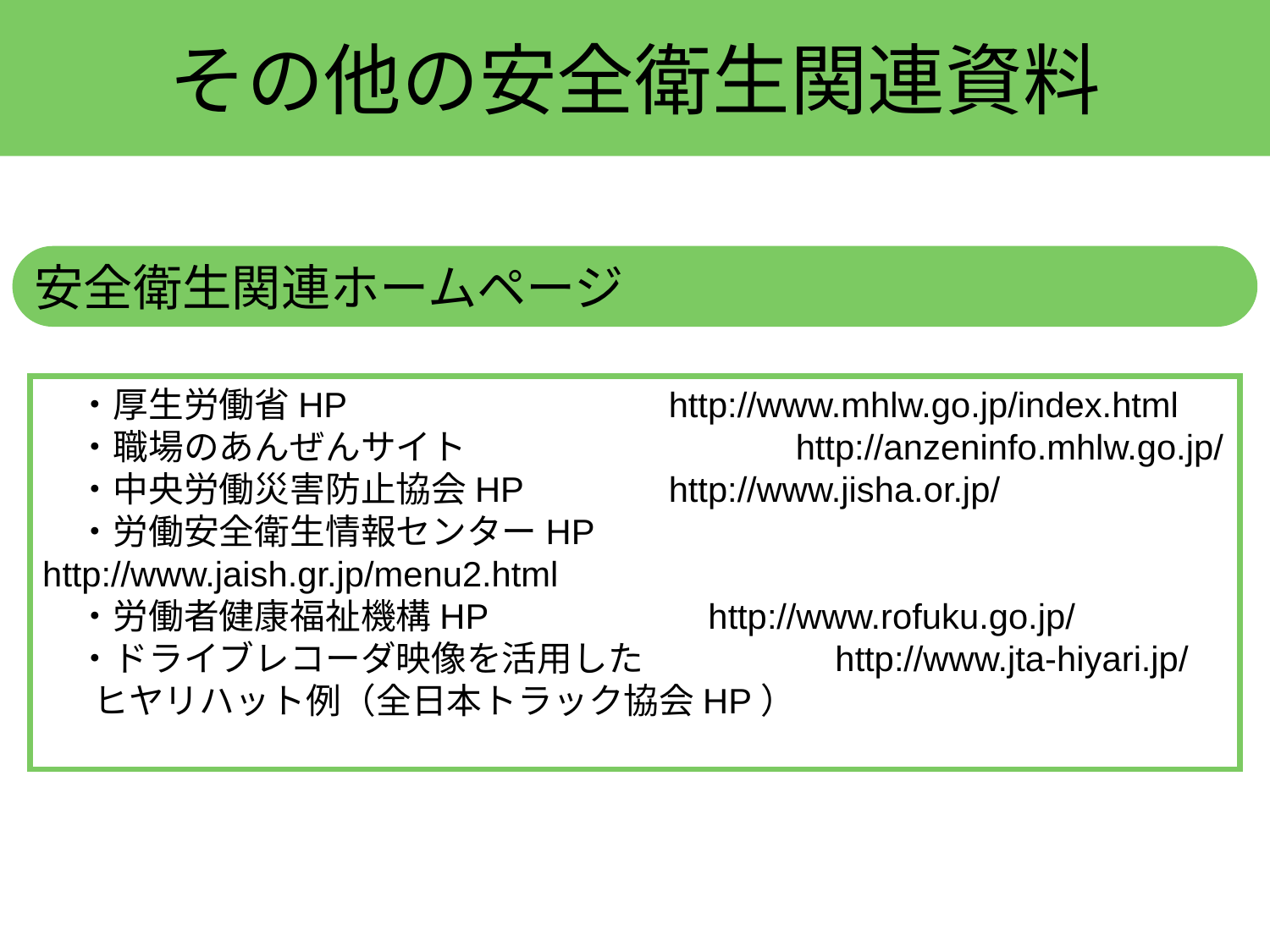

その他の安全衛生関連資料
安全衛生関連ホームページ
　・厚生労働省HP		　     　http://www.mhlw.go.jp/index.html
　・職場のあんぜんサイト		　　     http://anzeninfo.mhlw.go.jp/
　・中央労働災害防止協会HP 	　　     http://www.jisha.or.jp/
　・労働安全衛生情報センターHP  　　     http://www.jaish.gr.jp/menu2.html
　・労働者健康福祉機構HP  	　　　　 http://www.rofuku.go.jp/
　・ドライブレコーダ映像を活用した	　　　　 http://www.jta-hiyari.jp/
　  ヒヤリハット例（全日本トラック協会HP）